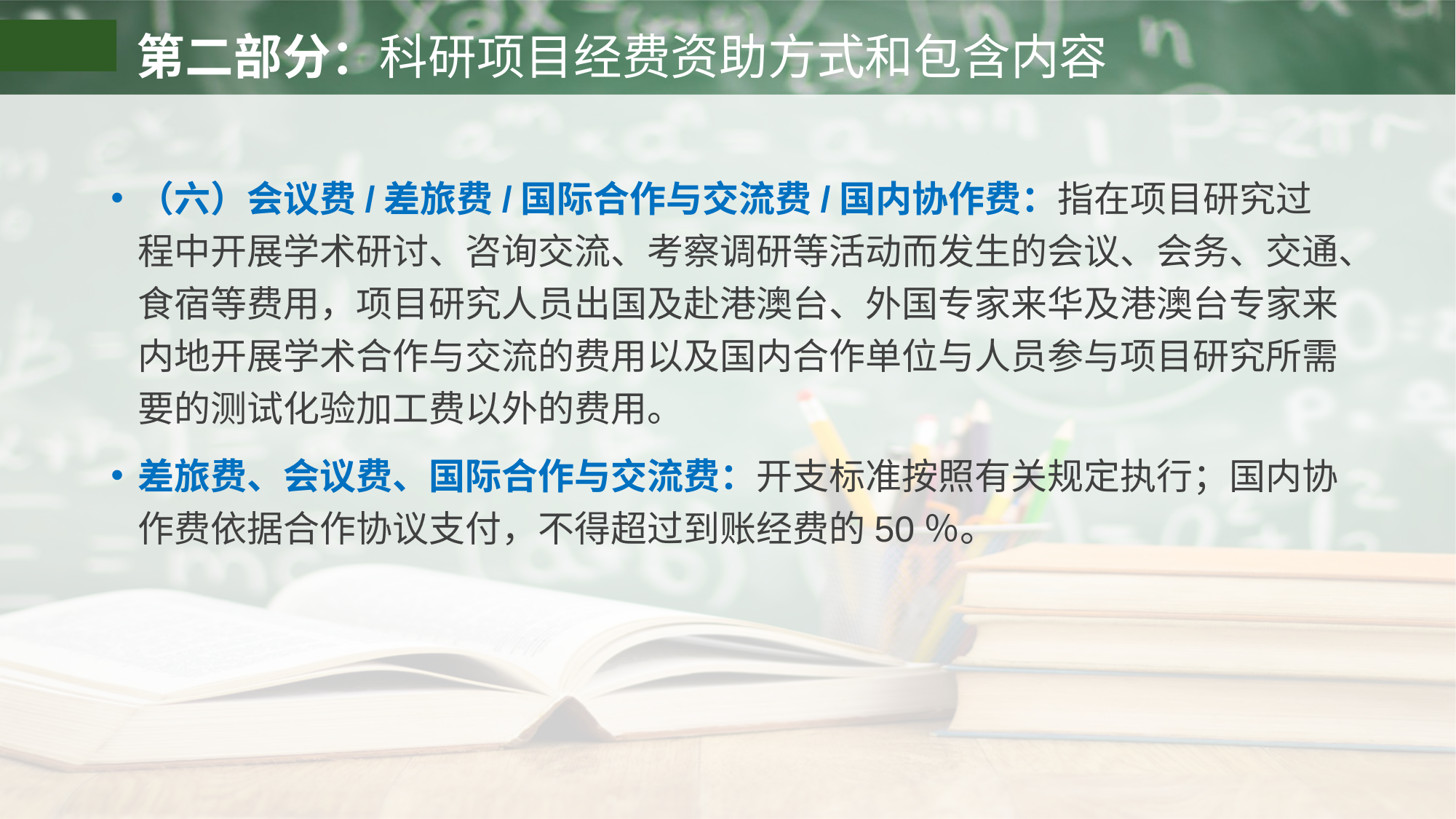

# 第二部分：科研项目经费资助方式和包含内容
（六）会议费/差旅费/国际合作与交流费/国内协作费：指在项目研究过程中开展学术研讨、咨询交流、考察调研等活动而发生的会议、会务、交通、食宿等费用，项目研究人员出国及赴港澳台、外国专家来华及港澳台专家来内地开展学术合作与交流的费用以及国内合作单位与人员参与项目研究所需要的测试化验加工费以外的费用。
差旅费、会议费、国际合作与交流费：开支标准按照有关规定执行；国内协作费依据合作协议支付，不得超过到账经费的50％。